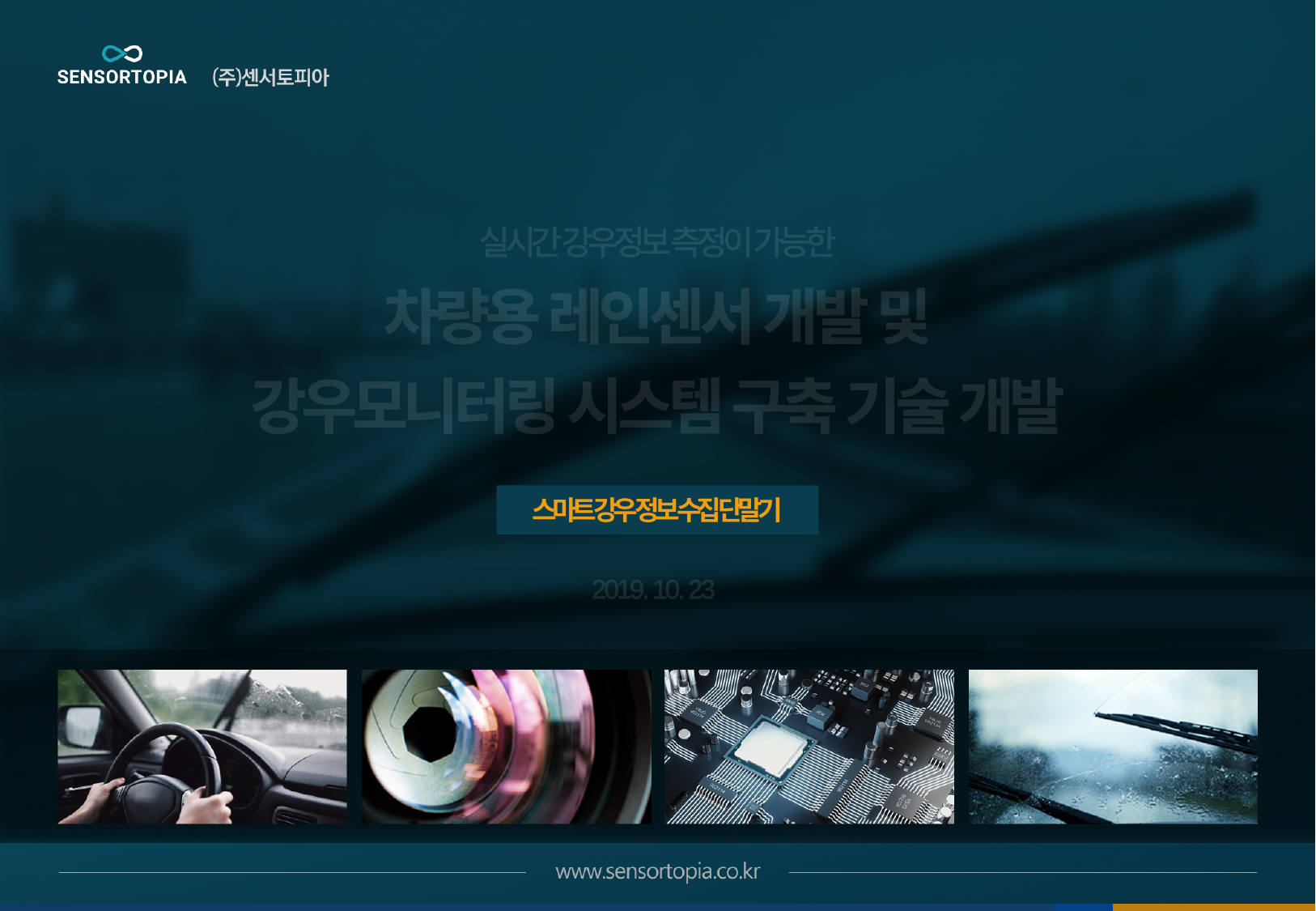

실시간 강우정보 측정이 가능한
차량용 레인센서 개발 및
강우모니터링 시스템 구축 기술 개발

스마트 강우 정보 수집 단말기
2019. 10. 23